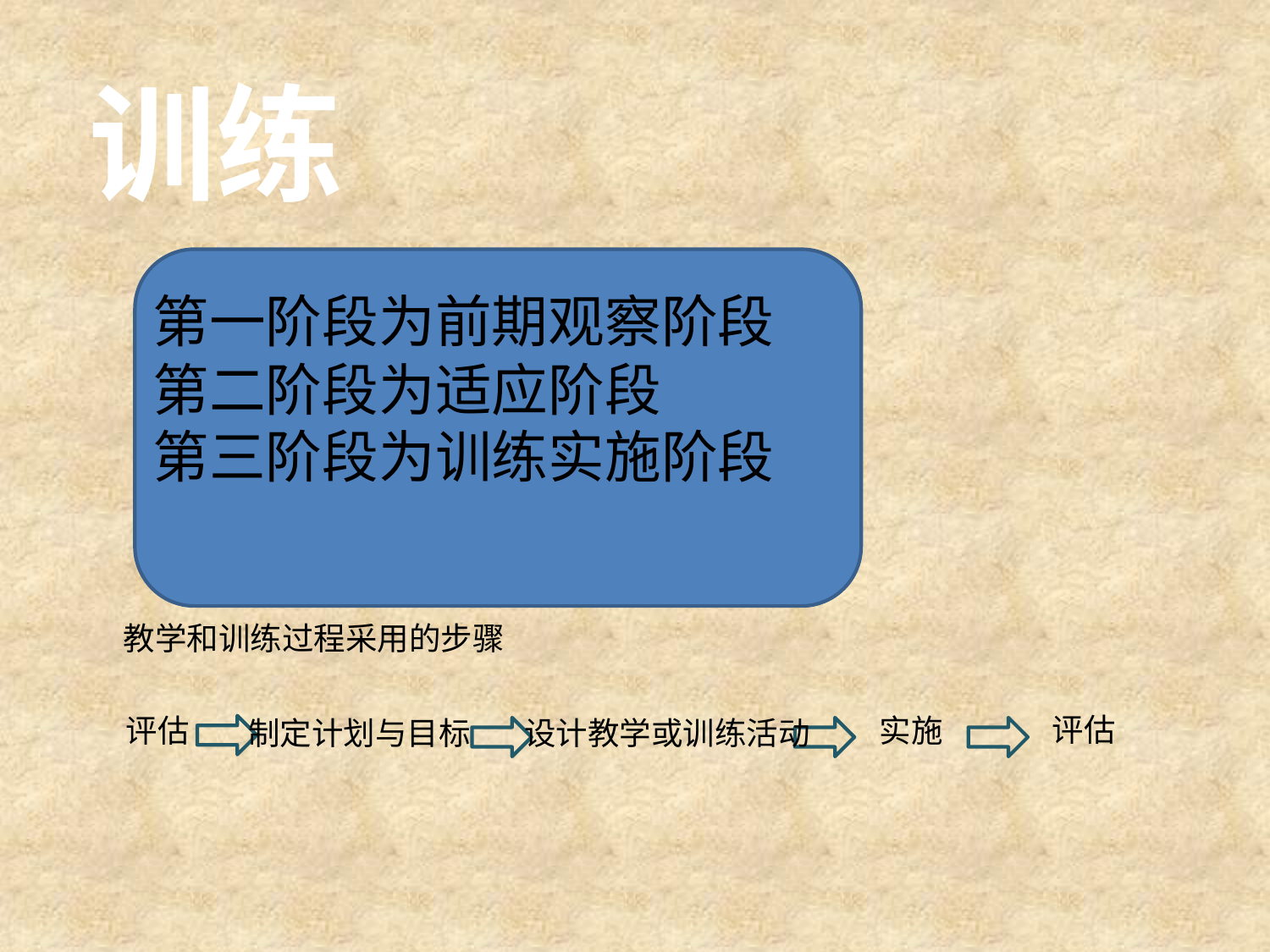

训练

第一阶段为前期观察阶段
第二阶段为适应阶段
第三阶段为训练实施阶段
教学和训练过程采用的步骤

评估
评估
实施

制定计划与目标

设计教学或训练活动